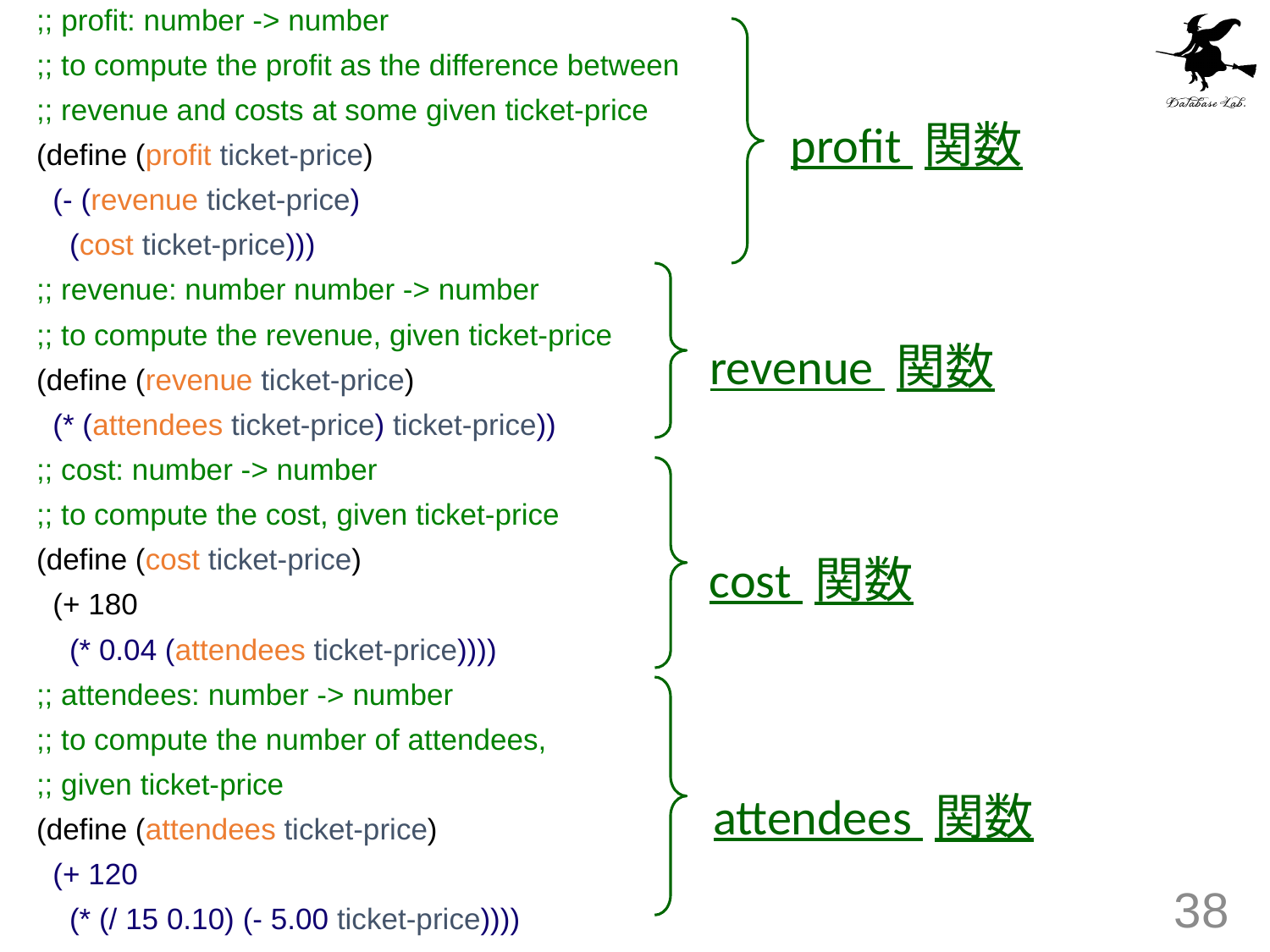

;; profit: number -> number
;; to compute the profit as the difference between
;; revenue and costs at some given ticket-price
(define (profit ticket-price)
  (- (revenue ticket-price)
    (cost ticket-price)))
;; revenue: number number -> number
;; to compute the revenue, given ticket-price
(define (revenue ticket-price)
  (* (attendees ticket-price) ticket-price))
;; cost: number -> number
;; to compute the cost, given ticket-price
(define (cost ticket-price)
  (+ 180
    (* 0.04 (attendees ticket-price))))
;; attendees: number -> number
;; to compute the number of attendees,
;; given ticket-price
(define (attendees ticket-price)
  (+ 120
    (* (/ 15 0.10) (- 5.00 ticket-price))))

profit 関数

revenue 関数

cost 関数

attendees 関数
38